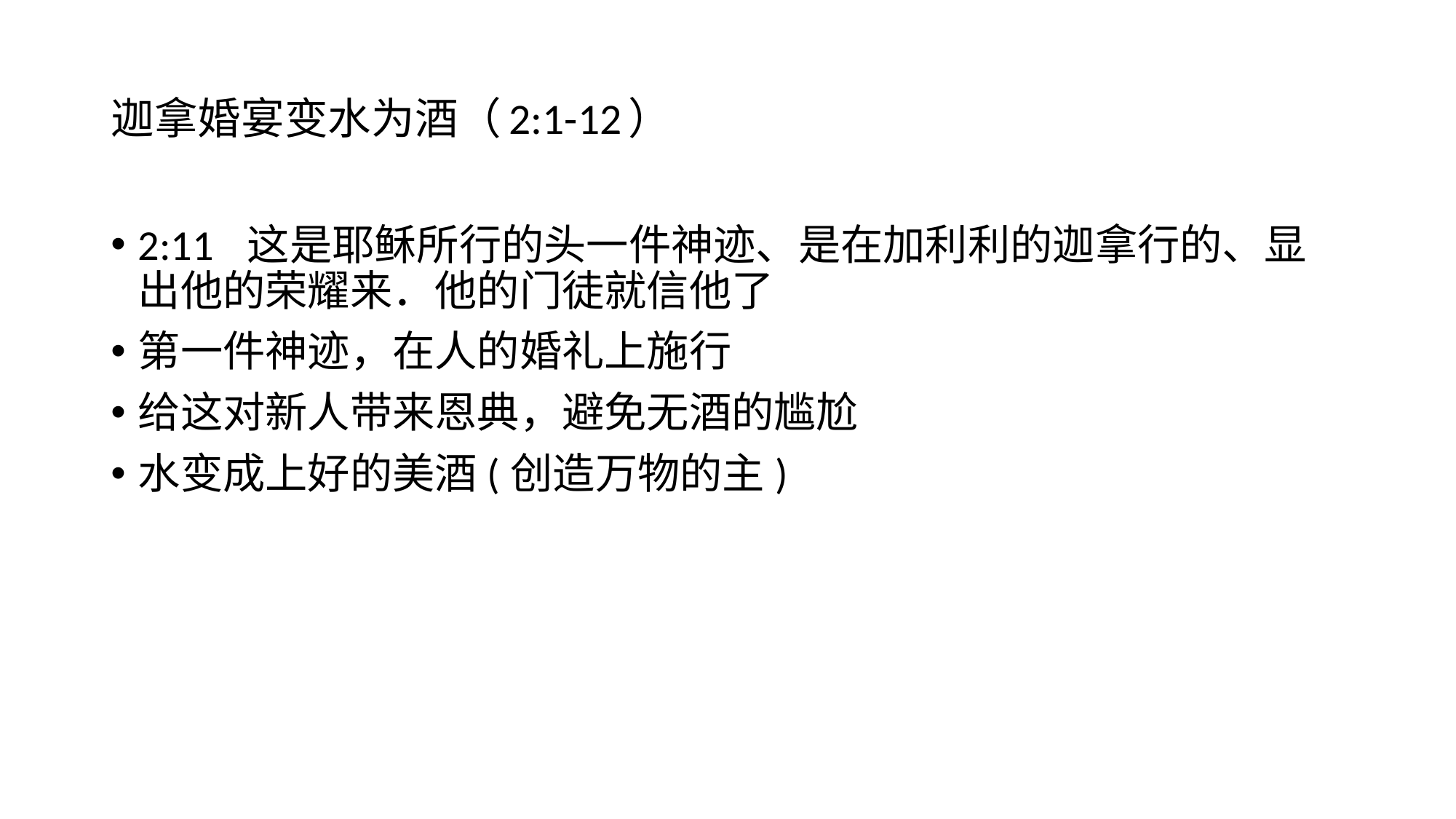

# 迦拿婚宴变水为酒（2:1-12）
2:11	这是耶稣所行的头一件神迹、是在加利利的迦拿行的、显出他的荣耀来．他的门徒就信他了
第一件神迹，在人的婚礼上施行
给这对新人带来恩典，避免无酒的尴尬
水变成上好的美酒(创造万物的主)